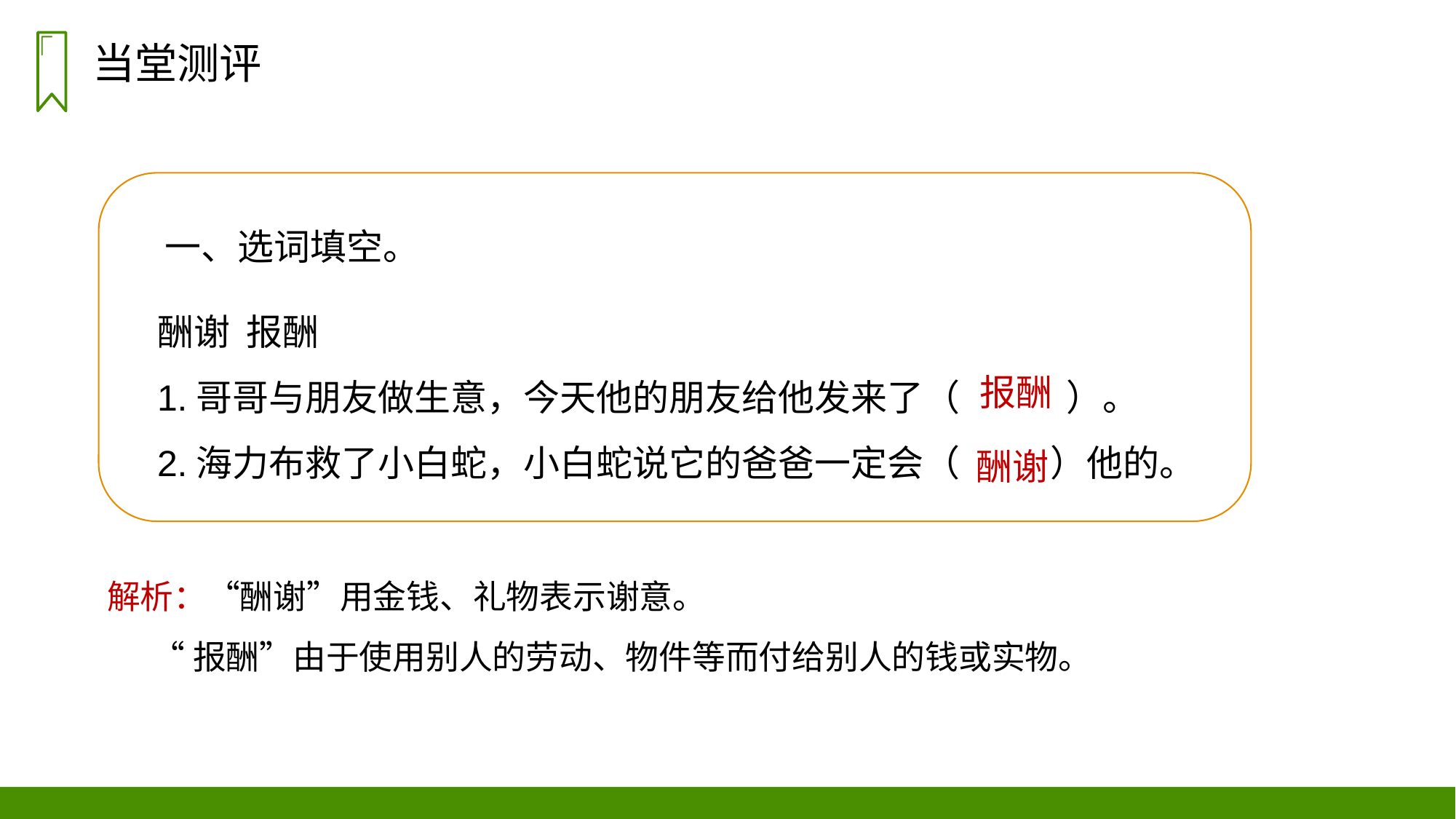

当堂测评

一、选词填空。
酬谢  报酬
1.哥哥与朋友做生意，今天他的朋友给他发来了（             ）。
2.海力布救了小白蛇，小白蛇说它的爸爸一定会（           ）他的。
报酬
酬谢
解析：“酬谢”用金钱、礼物表示谢意。
      “报酬”由于使用别人的劳动、物件等而付给别人的钱或实物。